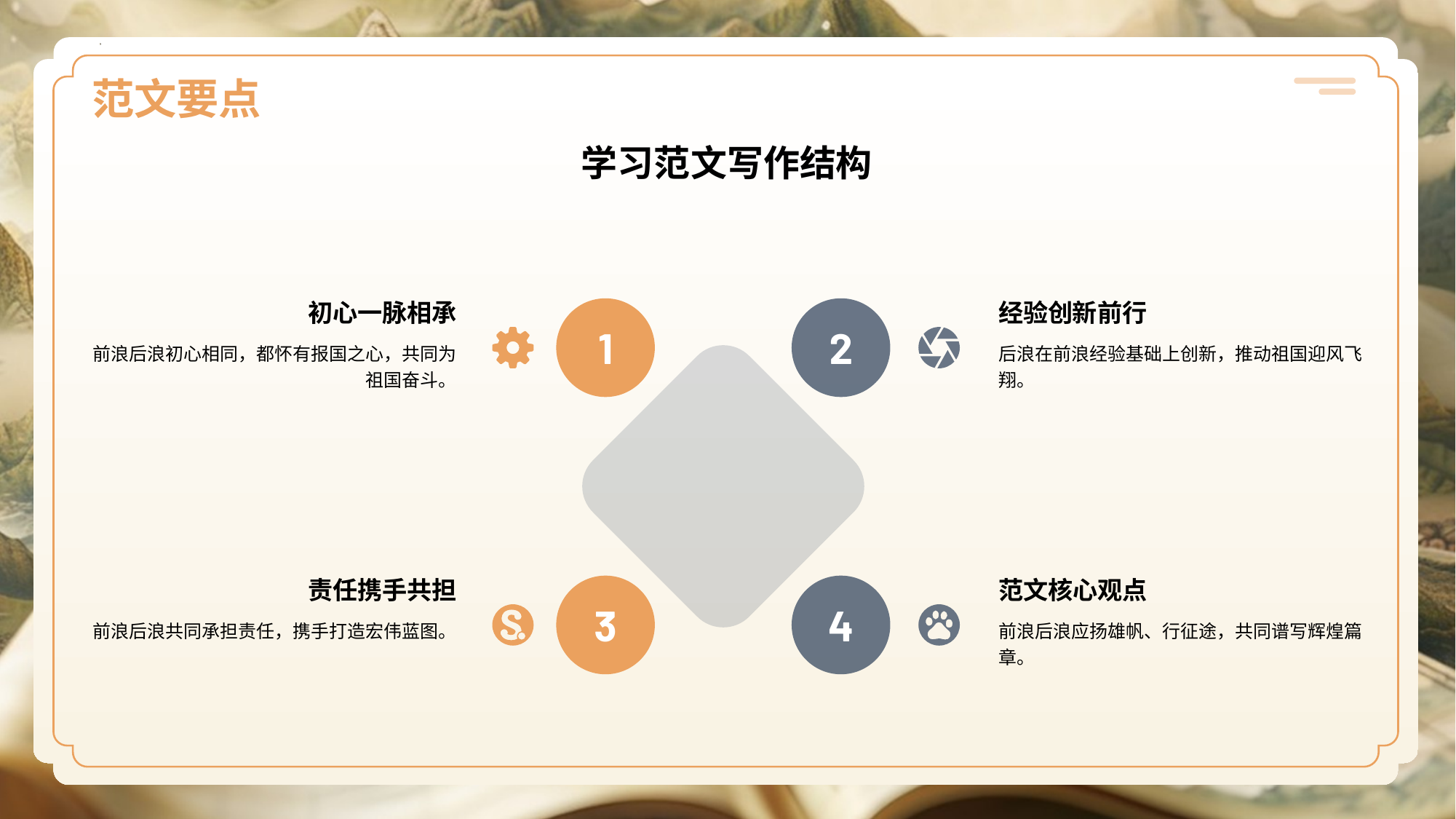

# 范文要点
学习范文写作结构
初心一脉相承
1

前浪后浪初心相同，都怀有报国之心，共同为祖国奋斗。
经验创新前行
2

后浪在前浪经验基础上创新，推动祖国迎风飞翔。

责任携手共担
3

前浪后浪共同承担责任，携手打造宏伟蓝图。
范文核心观点
4

前浪后浪应扬雄帆、行征途，共同谱写辉煌篇章。